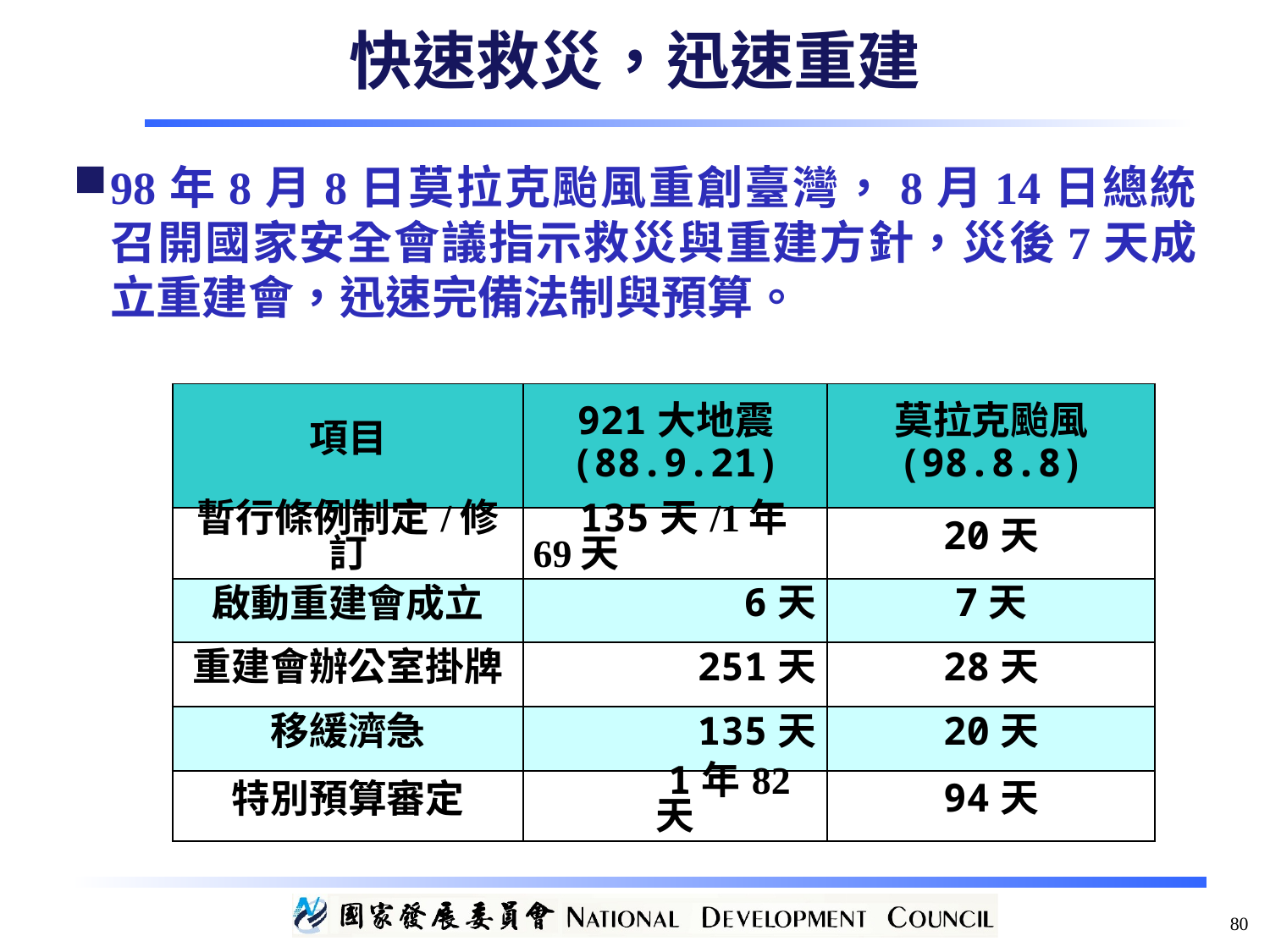

快速救災，迅速重建
98年8月8日莫拉克颱風重創臺灣，8月14日總統召開國家安全會議指示救災與重建方針，災後7天成立重建會，迅速完備法制與預算。

| 項目 | 921大地震 (88.9.21) | 莫拉克颱風 (98.8.8) |
| --- | --- | --- |
| 暫行條例制定/修訂 | 135天/1年69天 | 20天 |
| 啟動重建會成立 | 6天 | 7天 |
| 重建會辦公室掛牌 | 251天 | 28天 |
| 移緩濟急 | 135天 | 20天 |
| 特別預算審定 | 1年82天 | 94天 |
80